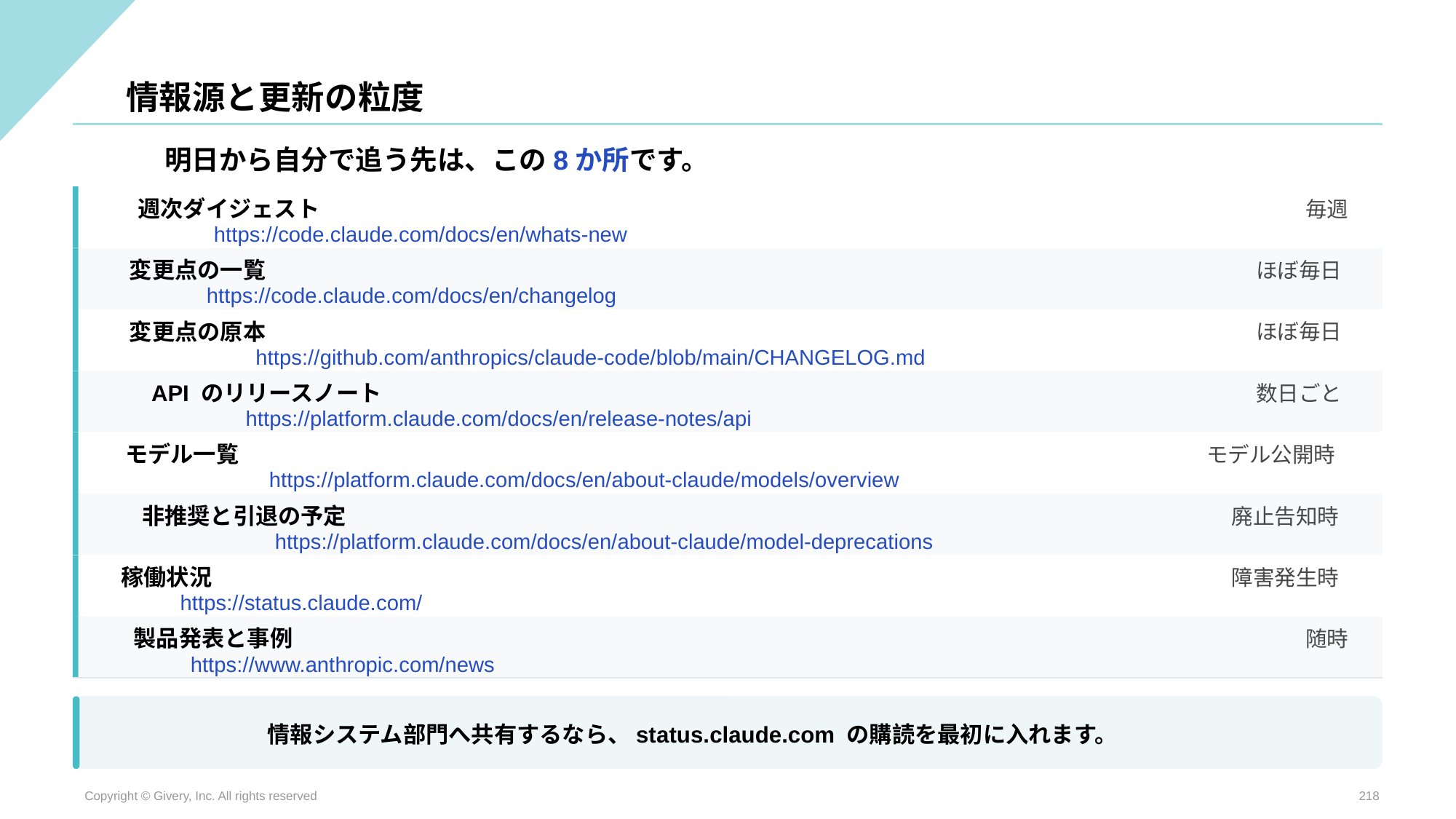

情報源と更新の粒度

明日から自分で追う先は、この8か所です。

週次ダイジェスト
毎週
https://code.claude.com/docs/en/whats-new

変更点の一覧
ほぼ毎日
https://code.claude.com/docs/en/changelog

変更点の原本
ほぼ毎日
https://github.com/anthropics/claude-code/blob/main/CHANGELOG.md

API のリリースノート
数日ごと
https://platform.claude.com/docs/en/release-notes/api

モデル一覧
モデル公開時
https://platform.claude.com/docs/en/about-claude/models/overview

非推奨と引退の予定
廃止告知時
https://platform.claude.com/docs/en/about-claude/model-deprecations

稼働状況
障害発生時
https://status.claude.com/

製品発表と事例
随時
https://www.anthropic.com/news

情報システム部門へ共有するなら、status.claude.com の購読を最初に入れます。
Copyright © Givery, Inc. All rights reserved
218